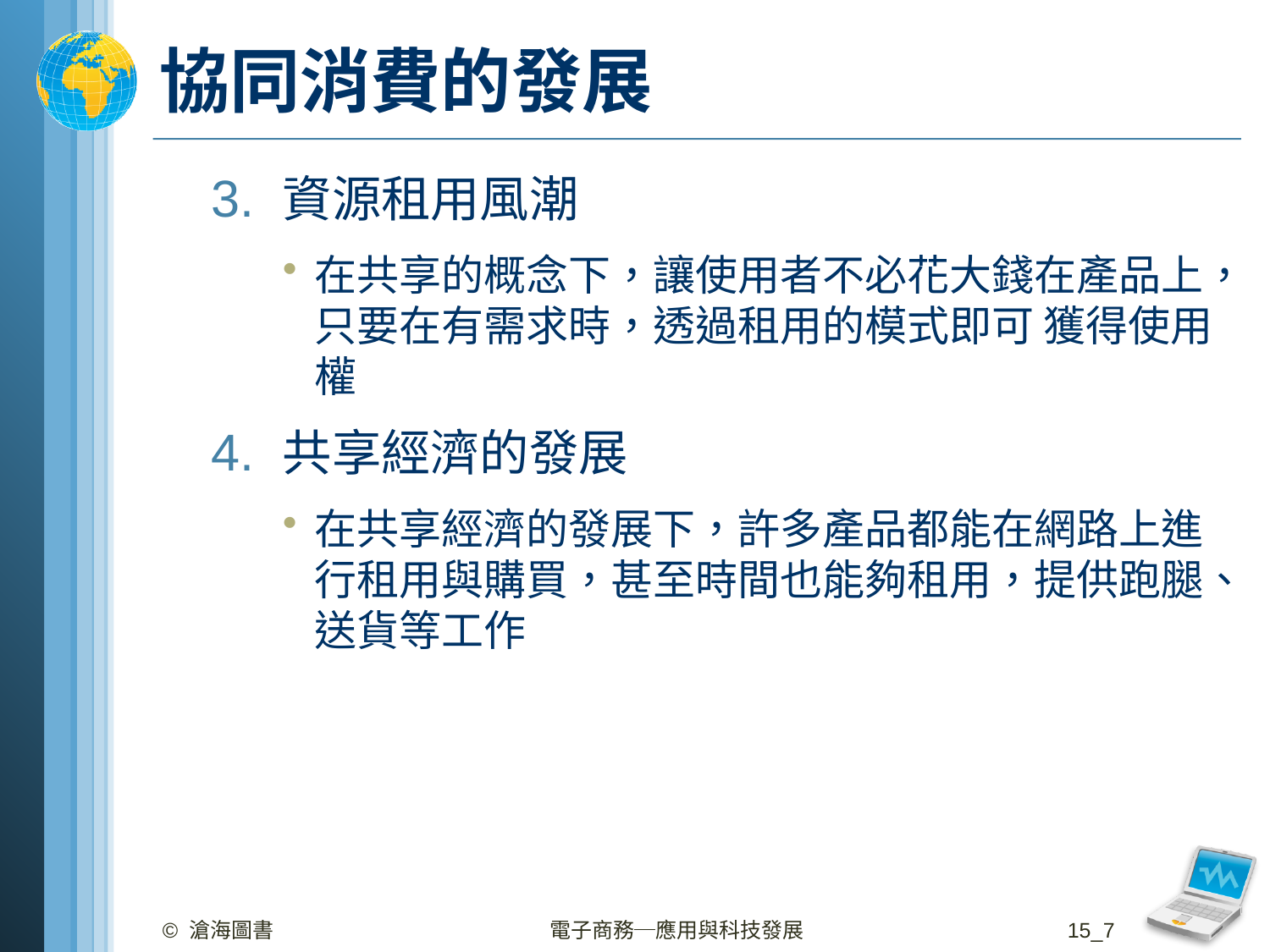

# 協同消費的發展
資源租用風潮
在共享的概念下，讓使用者不必花大錢在產品上，只要在有需求時，透過租用的模式即可 獲得使用權
共享經濟的發展
在共享經濟的發展下，許多產品都能在網路上進行租用與購買，甚至時間也能夠租用，提供跑腿、送貨等工作
© 滄海圖書
電子商務─應用與科技發展
15_7